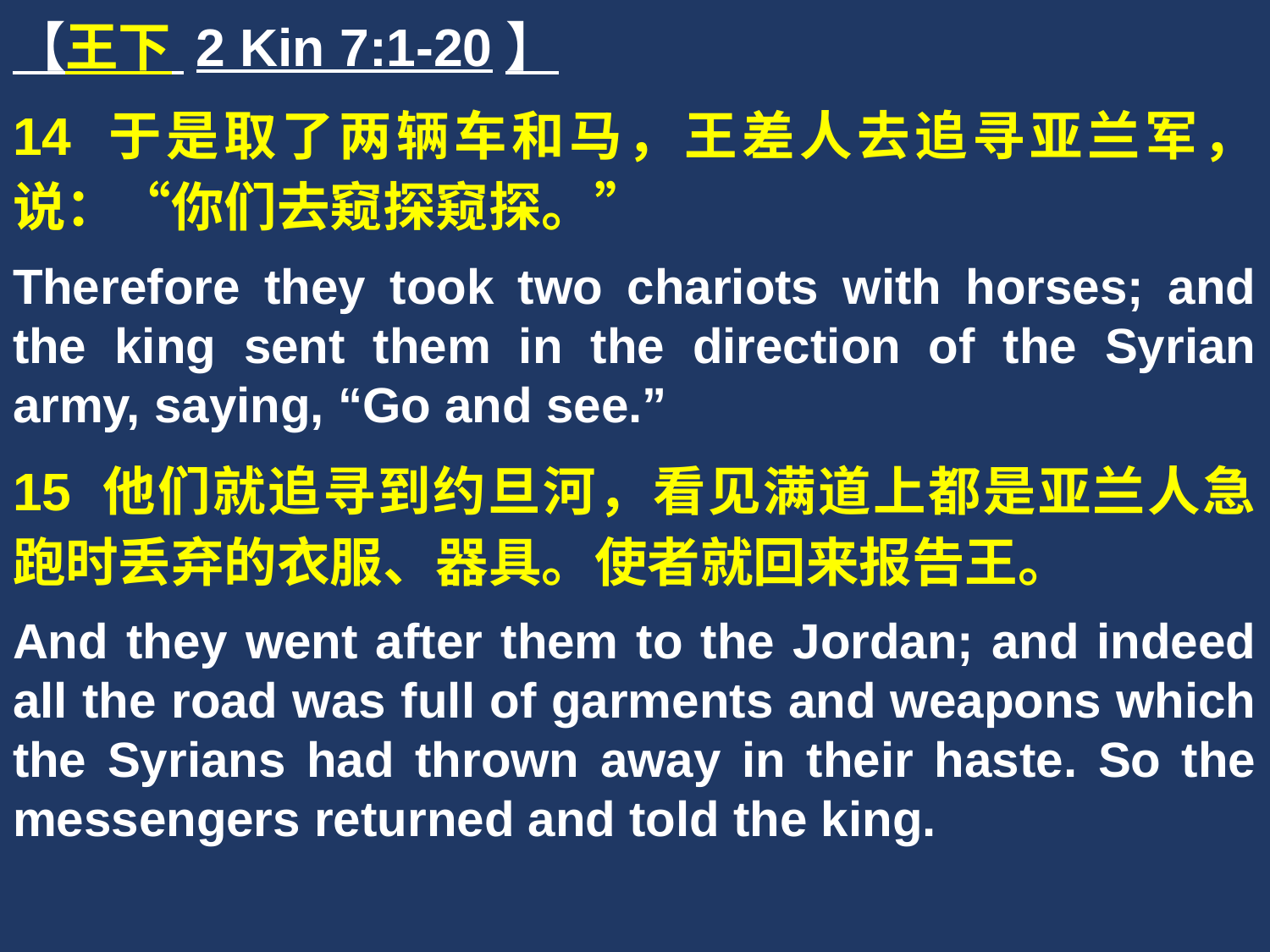

【王下 2 Kin 7:1-20】
14 于是取了两辆车和马，王差人去追寻亚兰军，说：“你们去窥探窥探。”
Therefore they took two chariots with horses; and the king sent them in the direction of the Syrian army, saying, “Go and see.”
15 他们就追寻到约旦河，看见满道上都是亚兰人急跑时丢弃的衣服、器具。使者就回来报告王。
And they went after them to the Jordan; and indeed all the road was full of garments and weapons which the Syrians had thrown away in their haste. So the messengers returned and told the king.